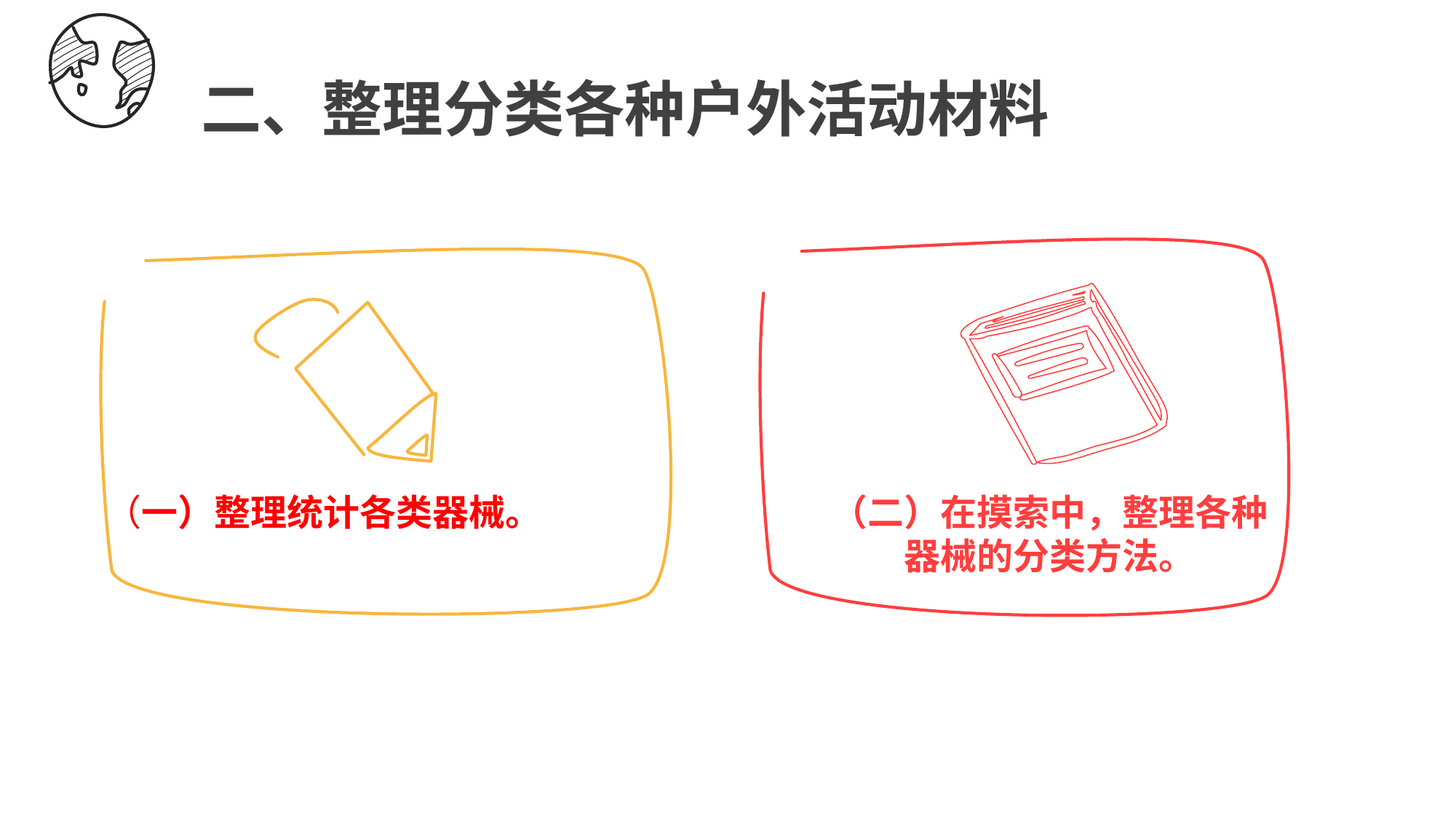

二、整理分类各种户外活动材料

（二）在摸索中，整理各种器械的分类方法。

（一）整理统计各类器械。